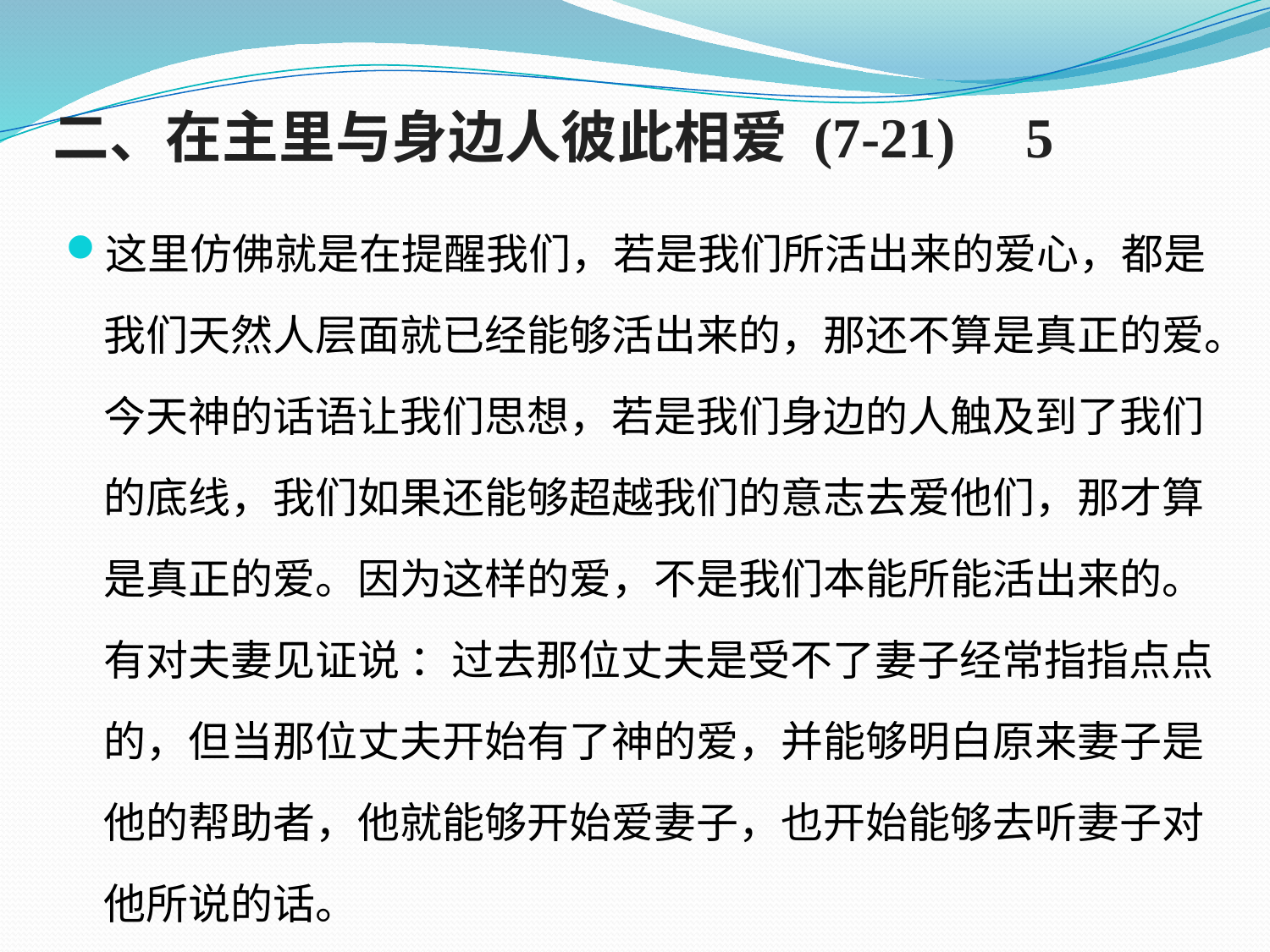

# 二、在主里与身边人彼此相爱 (7-21)     5
这里仿佛就是在提醒我们，若是我们所活出来的爱心，都是我们天然人层面就已经能够活出来的，那还不算是真正的爱。今天神的话语让我们思想，若是我们身边的人触及到了我们的底线，我们如果还能够超越我们的意志去爱他们，那才算是真正的爱。因为这样的爱，不是我们本能所能活出来的。 有对夫妻见证说 ：过去那位丈夫是受不了妻子经常指指点点的，但当那位丈夫开始有了神的爱，并能够明白原来妻子是他的帮助者，他就能够开始爱妻子，也开始能够去听妻子对他所说的话。